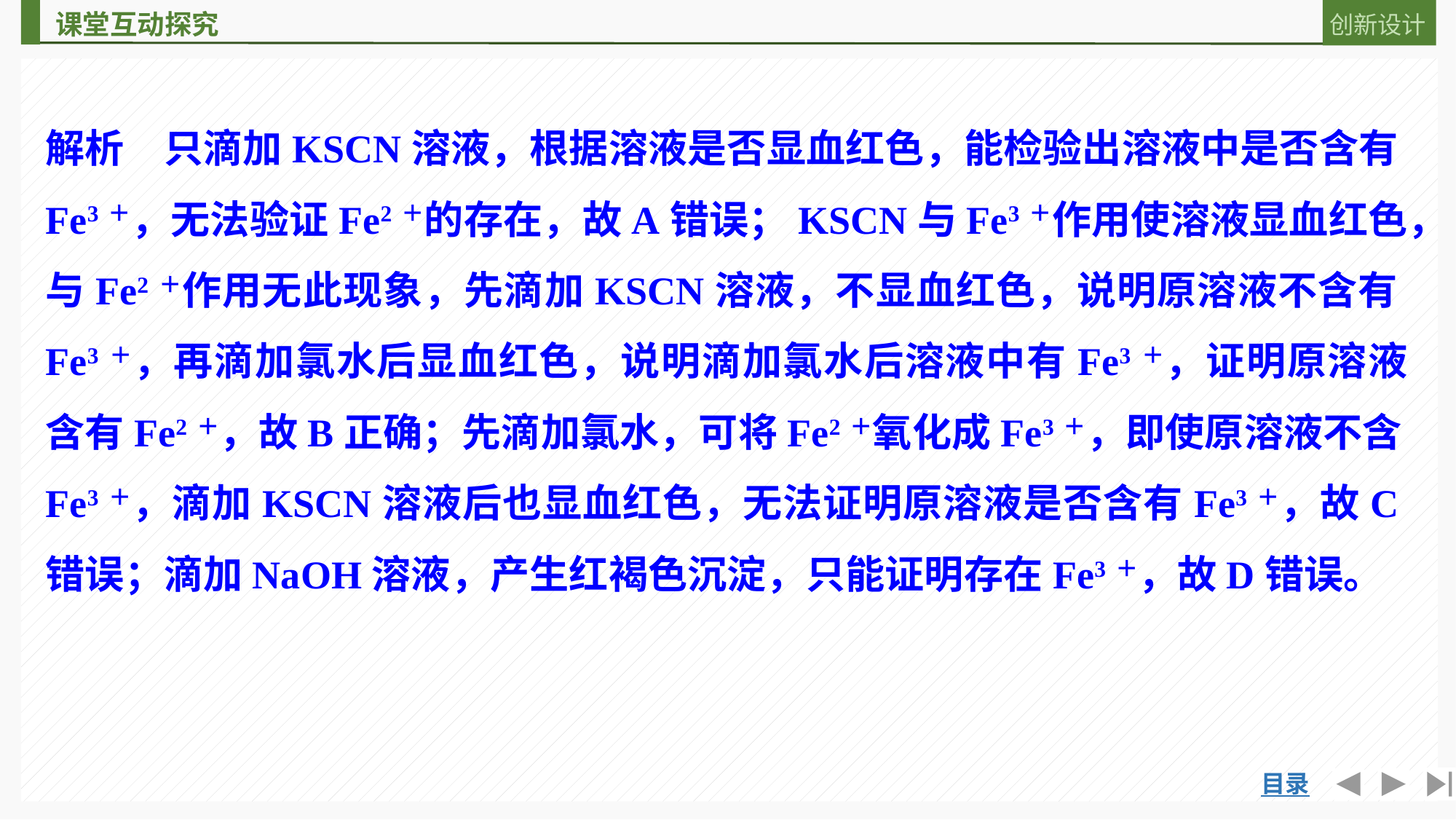

解析　只滴加KSCN溶液，根据溶液是否显血红色，能检验出溶液中是否含有Fe3＋，无法验证Fe2＋的存在，故A错误；KSCN与Fe3＋作用使溶液显血红色，与Fe2＋作用无此现象，先滴加KSCN溶液，不显血红色，说明原溶液不含有Fe3＋，再滴加氯水后显血红色，说明滴加氯水后溶液中有Fe3＋，证明原溶液含有Fe2＋，故B正确；先滴加氯水，可将Fe2＋氧化成Fe3＋，即使原溶液不含Fe3＋，滴加KSCN溶液后也显血红色，无法证明原溶液是否含有Fe3＋，故C错误；滴加NaOH溶液，产生红褐色沉淀，只能证明存在Fe3＋，故D错误。